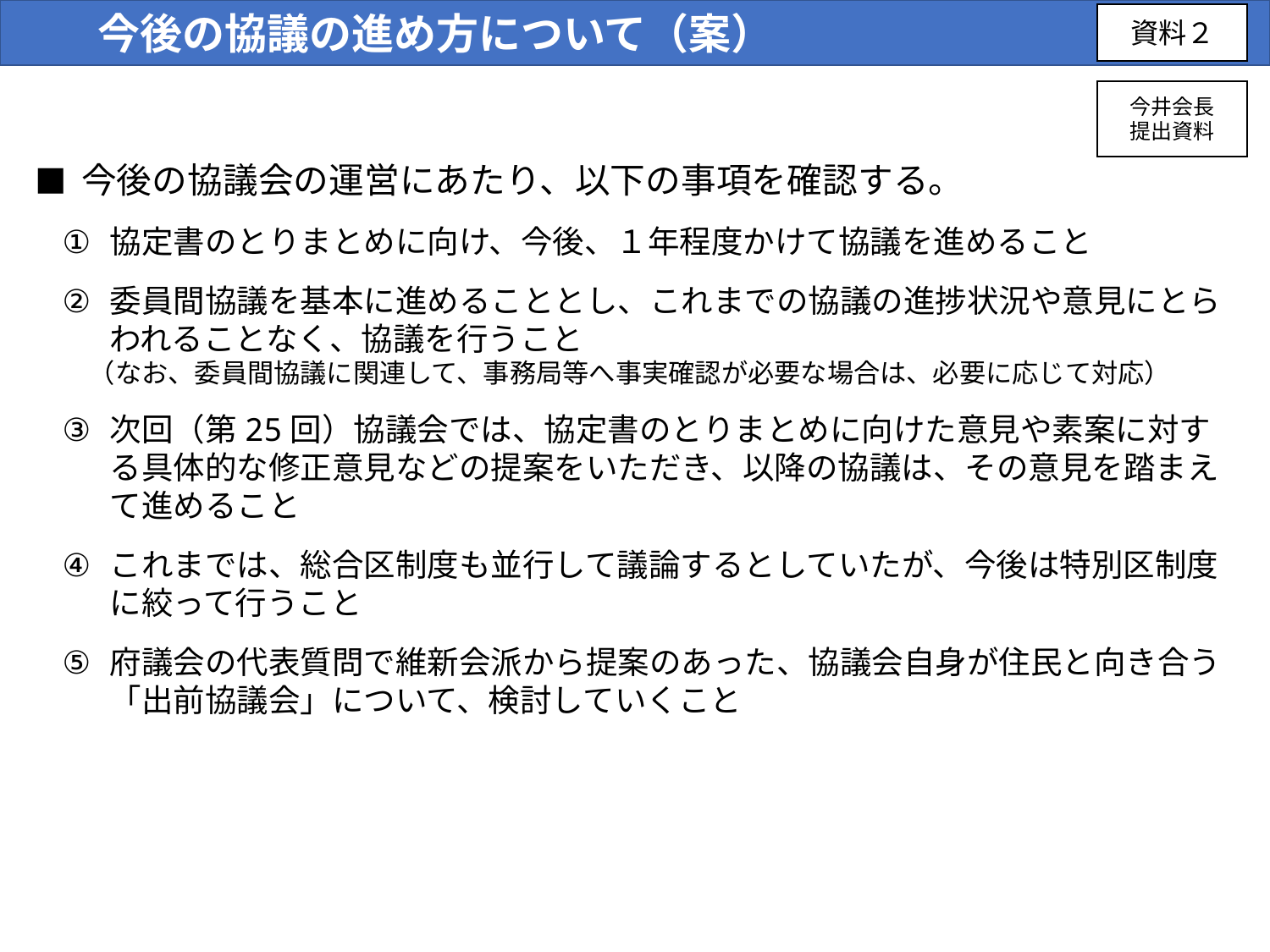

# 今後の協議の進め方について（案）
資料２
今井会長
提出資料
■ 今後の協議会の運営にあたり、以下の事項を確認する。
協定書のとりまとめに向け、今後、１年程度かけて協議を進めること
委員間協議を基本に進めることとし、これまでの協議の進捗状況や意見にとらわれることなく、協議を行うこと
　（なお、委員間協議に関連して、事務局等へ事実確認が必要な場合は、必要に応じて対応）
次回（第25回）協議会では、協定書のとりまとめに向けた意見や素案に対する具体的な修正意見などの提案をいただき、以降の協議は、その意見を踏まえて進めること
これまでは、総合区制度も並行して議論するとしていたが、今後は特別区制度に絞って行うこと
府議会の代表質問で維新会派から提案のあった、協議会自身が住民と向き合う「出前協議会」について、検討していくこと